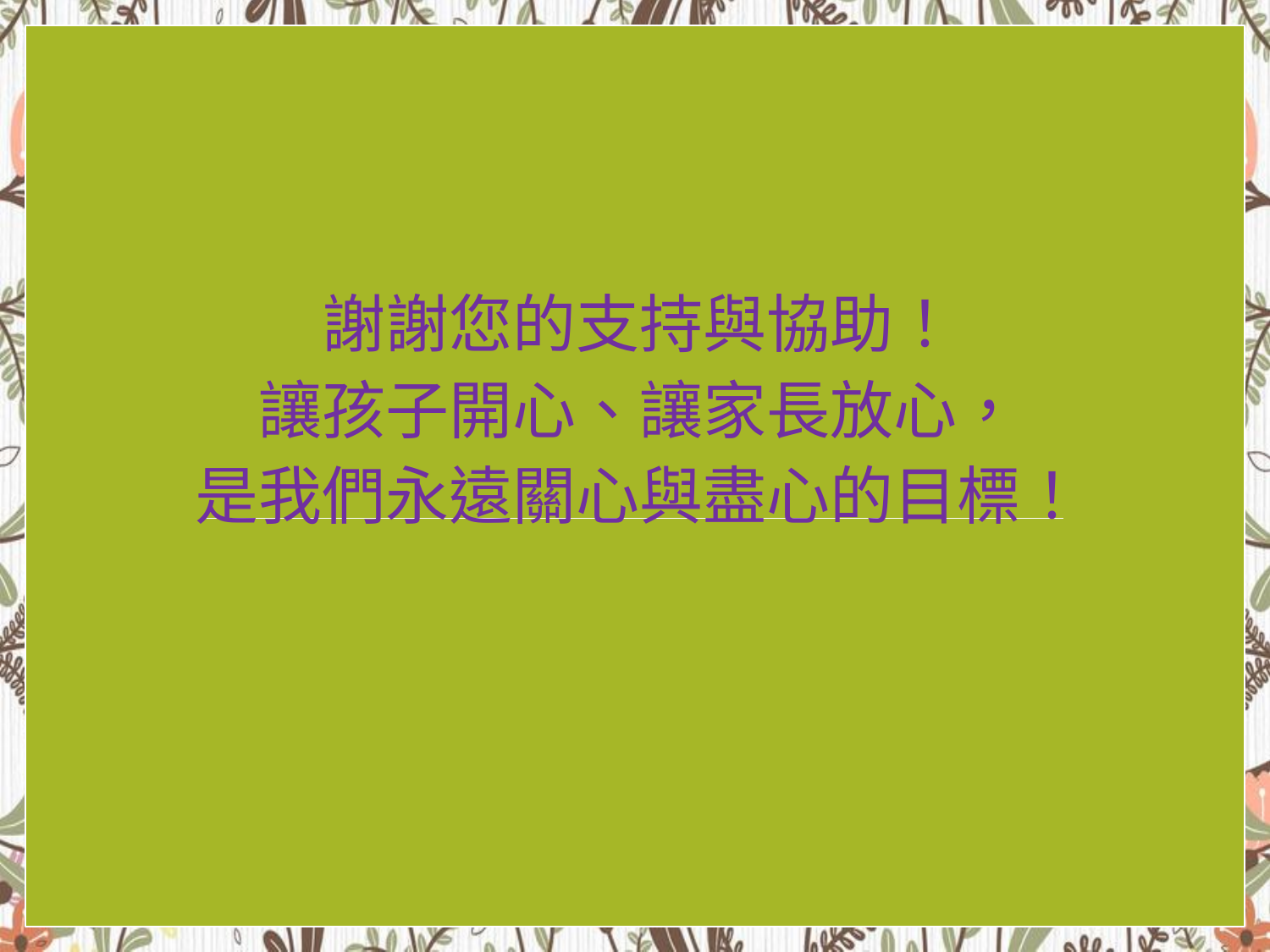

謝謝您的支持與協助！
讓孩子開心、讓家長放心，
是我們永遠關心與盡心的目標！